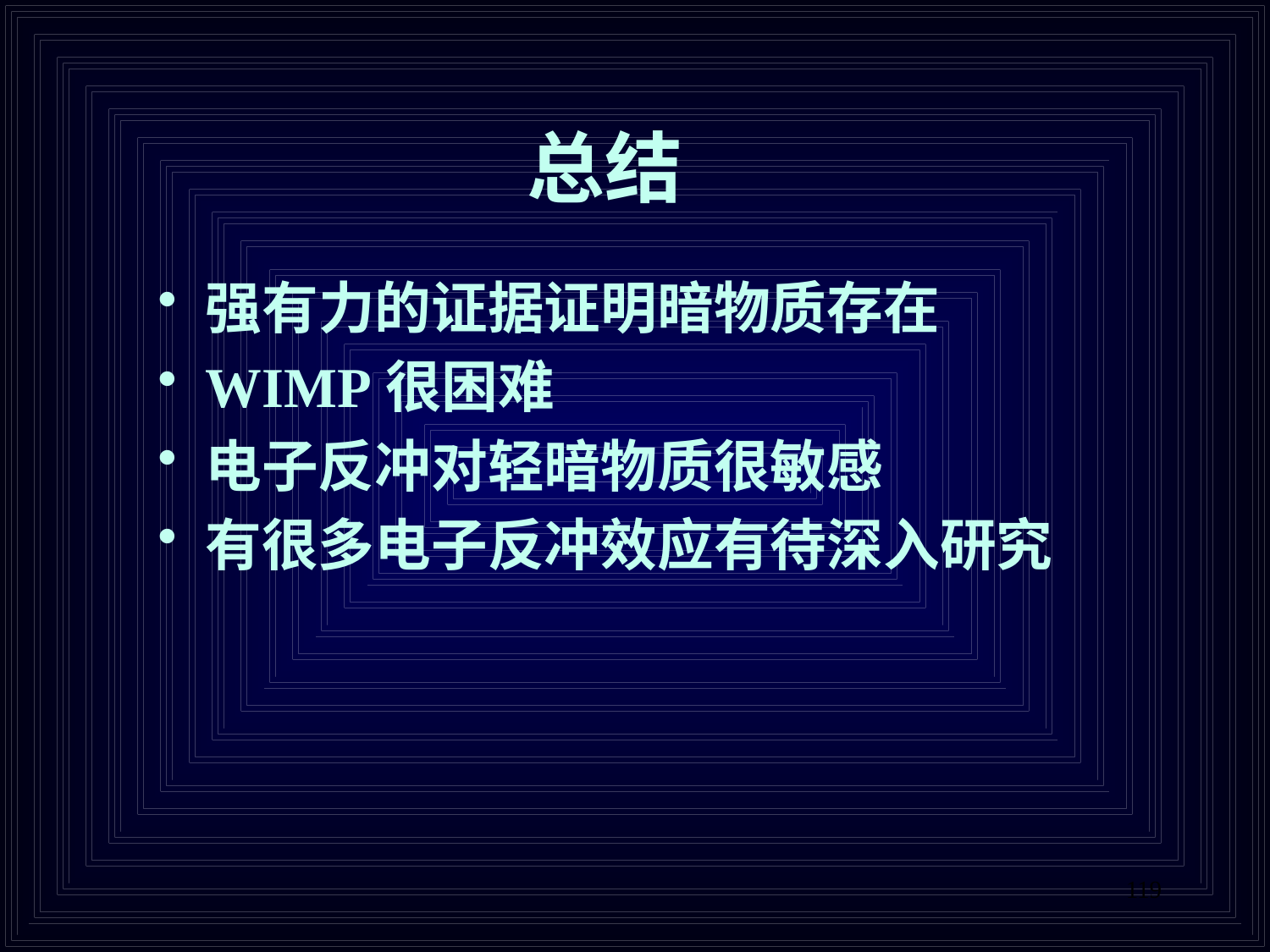

# 总结
强有力的证据证明暗物质存在
WIMP很困难
电子反冲对轻暗物质很敏感
有很多电子反冲效应有待深入研究
119